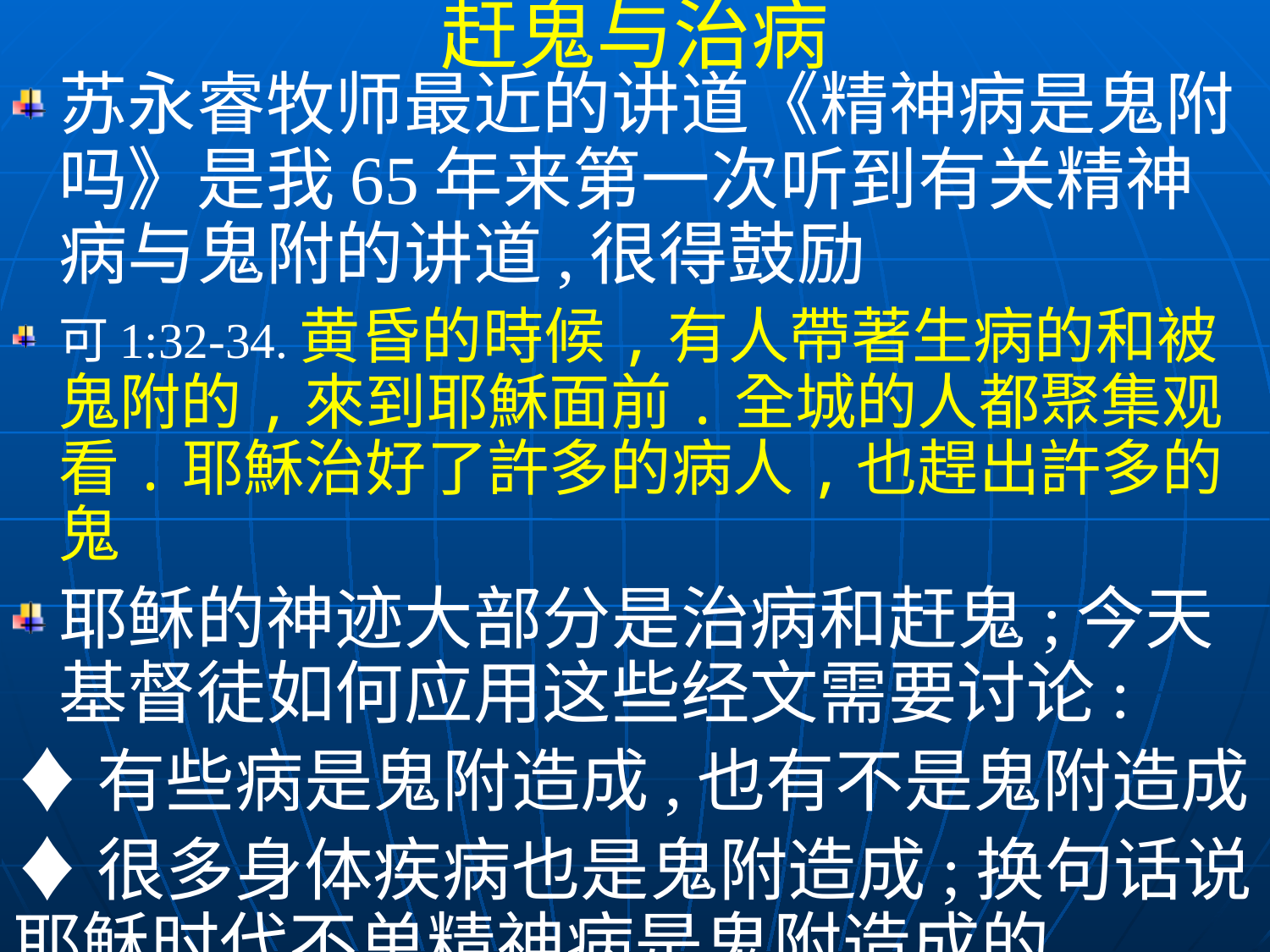

赶鬼与治病
苏永睿牧师最近的讲道《精神病是鬼附吗》是我65年来第一次听到有关精神病与鬼附的讲道,很得鼓励
可1:32-34.黄昏的時候,有人帶著生病的和被鬼附的,來到耶穌面前.全城的人都聚集观看.耶穌治好了許多的病人,也趕出許多的鬼
耶稣的神迹大部分是治病和赶鬼;今天基督徒如何应用这些经文需要讨论:
♦有些病是鬼附造成,也有不是鬼附造成
♦很多身体疾病也是鬼附造成;换句话说:耶稣时代不单精神病是鬼附造成的